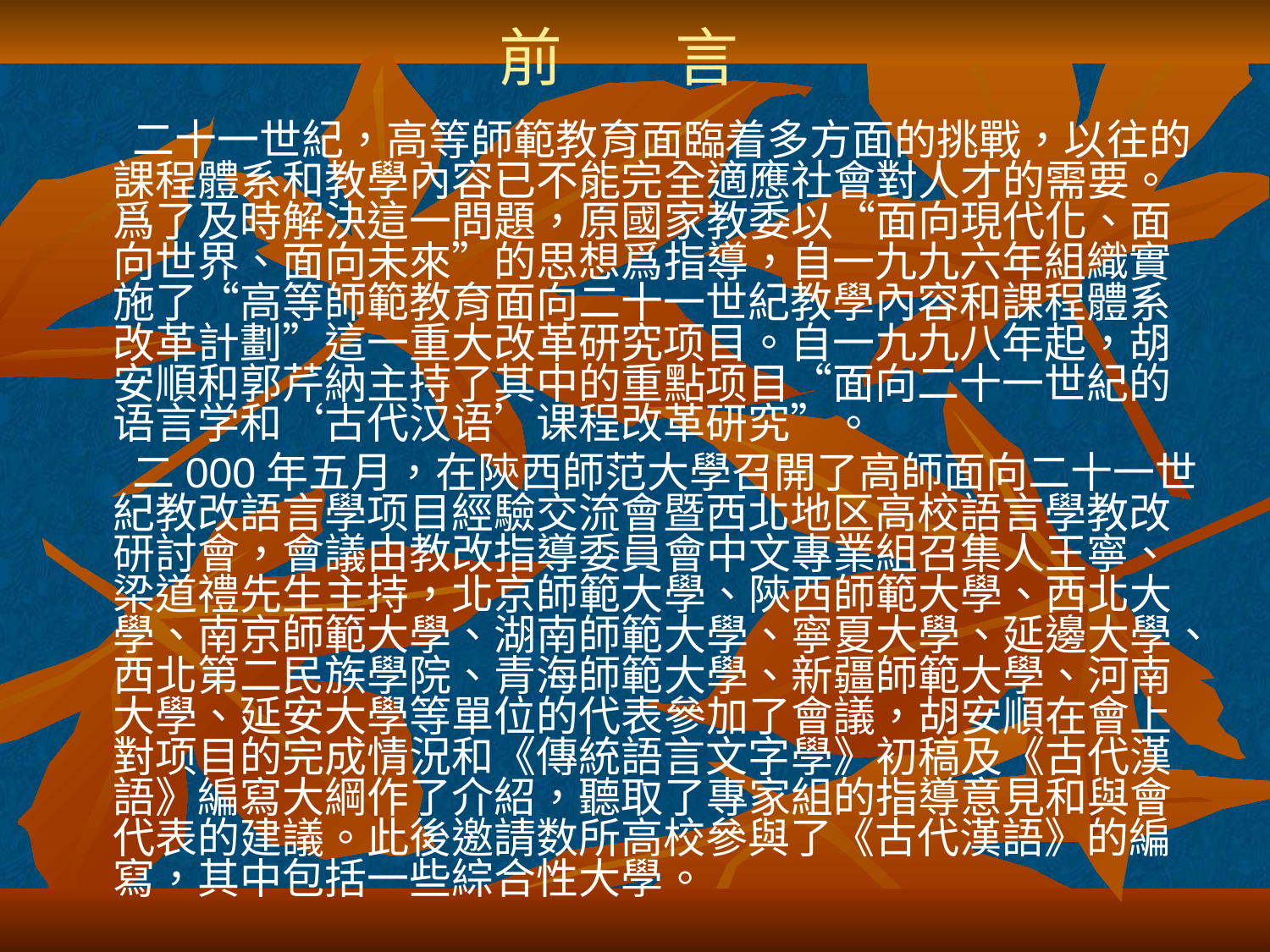

# 前        言
      二十一世紀，高等師範教育面臨着多方面的挑戰，以往的課程體系和教學內容已不能完全適應社會對人才的需要。爲了及時解決這一問題，原國家教委以“面向現代化、面向世界、面向未來”的思想爲指導，自一九九六年組織實施了“高等師範教育面向二十一世紀教學內容和課程體系改革計劃”這一重大改革研究项目。自一九九八年起，胡安順和郭芹納主持了其中的重點项目“面向二十一世紀的语言学和‘古代汉语’课程改革研究”。
      二000年五月，在陝西師范大學召開了高師面向二十一世紀教改語言學项目經驗交流會暨西北地区高校語言學教改研討會，會議由教改指導委員會中文專業組召集人王寧、梁道禮先生主持，北京師範大學、陝西師範大學、西北大學、南京師範大學、湖南師範大學、寧夏大學、延邊大學、西北第二民族學院、青海師範大學、新疆師範大學、河南大學、延安大學等單位的代表參加了會議，胡安順在會上對项目的完成情況和《傳統語言文字學》初稿及《古代漢語》編寫大綱作了介紹，聽取了專家組的指導意見和與會代表的建議。此後邀請数所高校參與了《古代漢語》的編寫，其中包括一些綜合性大學。